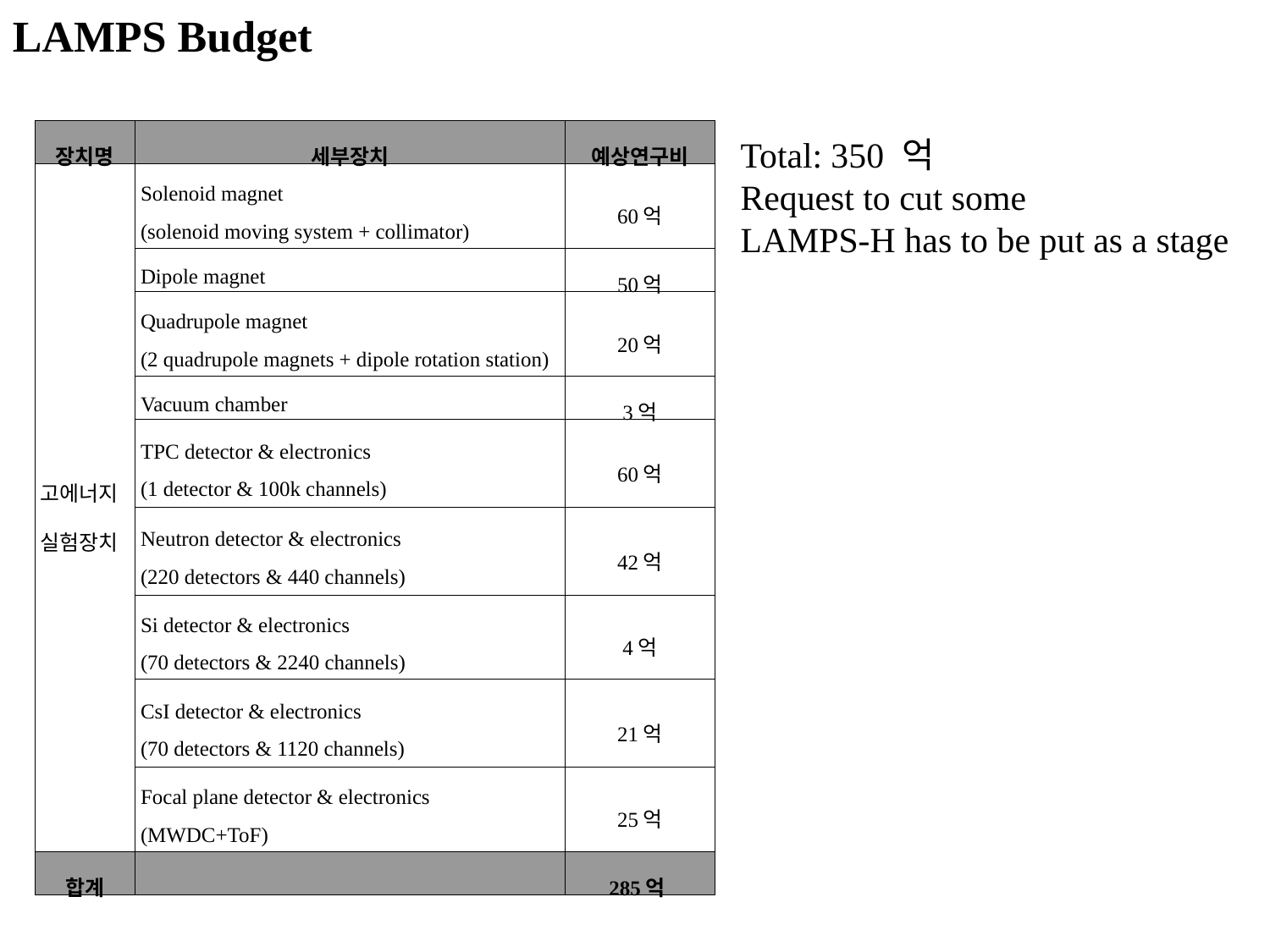

LAMPS Budget
| 장치명 | 세부장치 | 예상연구비 |
| --- | --- | --- |
| 고에너지 실험장치 | Solenoid magnet (solenoid moving system + collimator) | 60억 |
|  | Dipole magnet | 50억 |
|  | Quadrupole magnet (2 quadrupole magnets + dipole rotation station) | 20억 |
|  | Vacuum chamber | 3억 |
|  | TPC detector & electronics (1 detector & 100k channels) | 60억 |
|  | Neutron detector & electronics (220 detectors & 440 channels) | 42억 |
|  | Si detector & electronics (70 detectors & 2240 channels) | 4억 |
|  | CsI detector & electronics (70 detectors & 1120 channels) | 21억 |
|  | Focal plane detector & electronics (MWDC+ToF) | 25억 |
| 합계 |  | 285억 |
Total: 350 억
Request to cut some
LAMPS-H has to be put as a stage